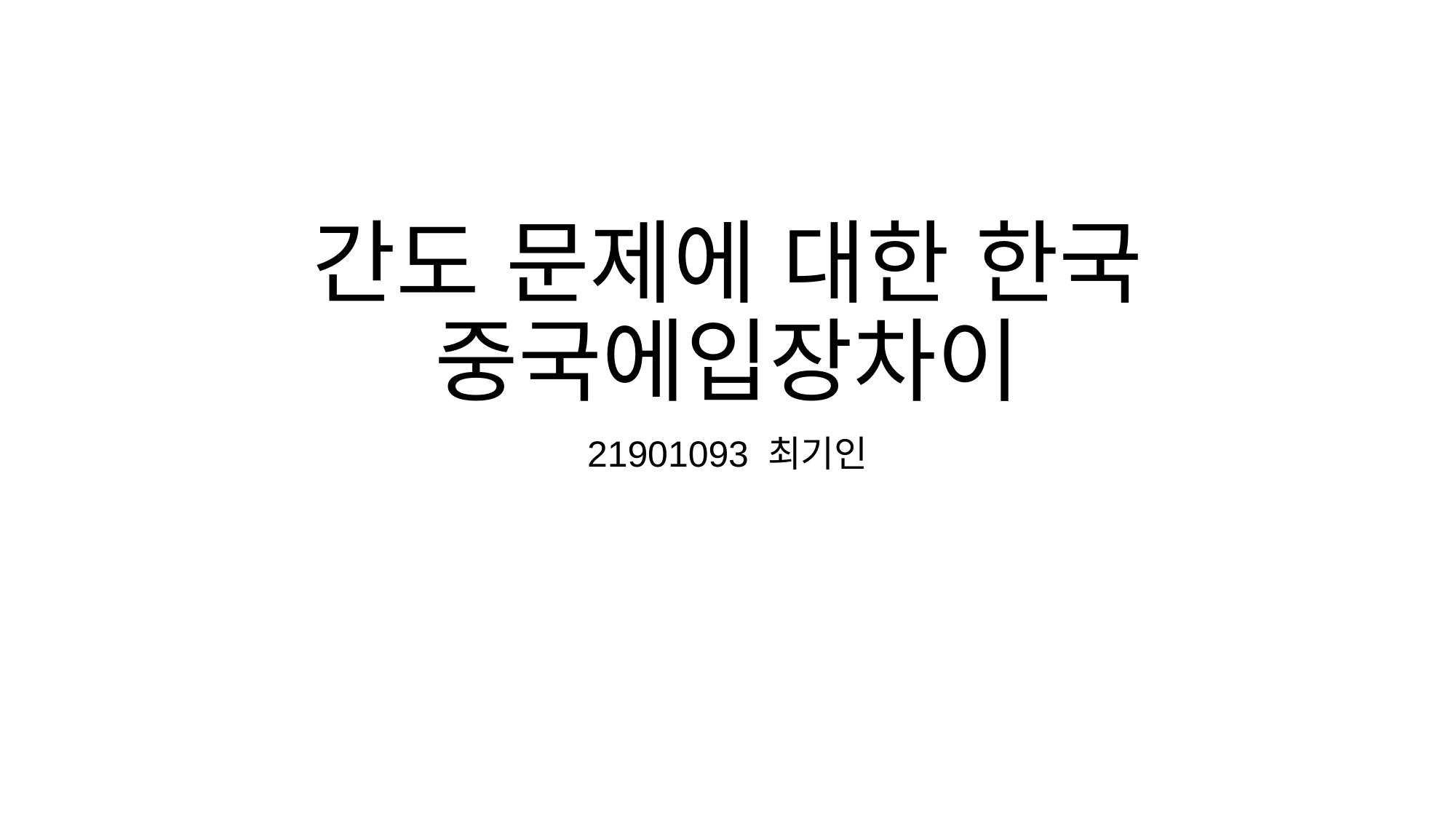

# 간도 문제에 대한 한국 중국에입장차이
21901093 최기인